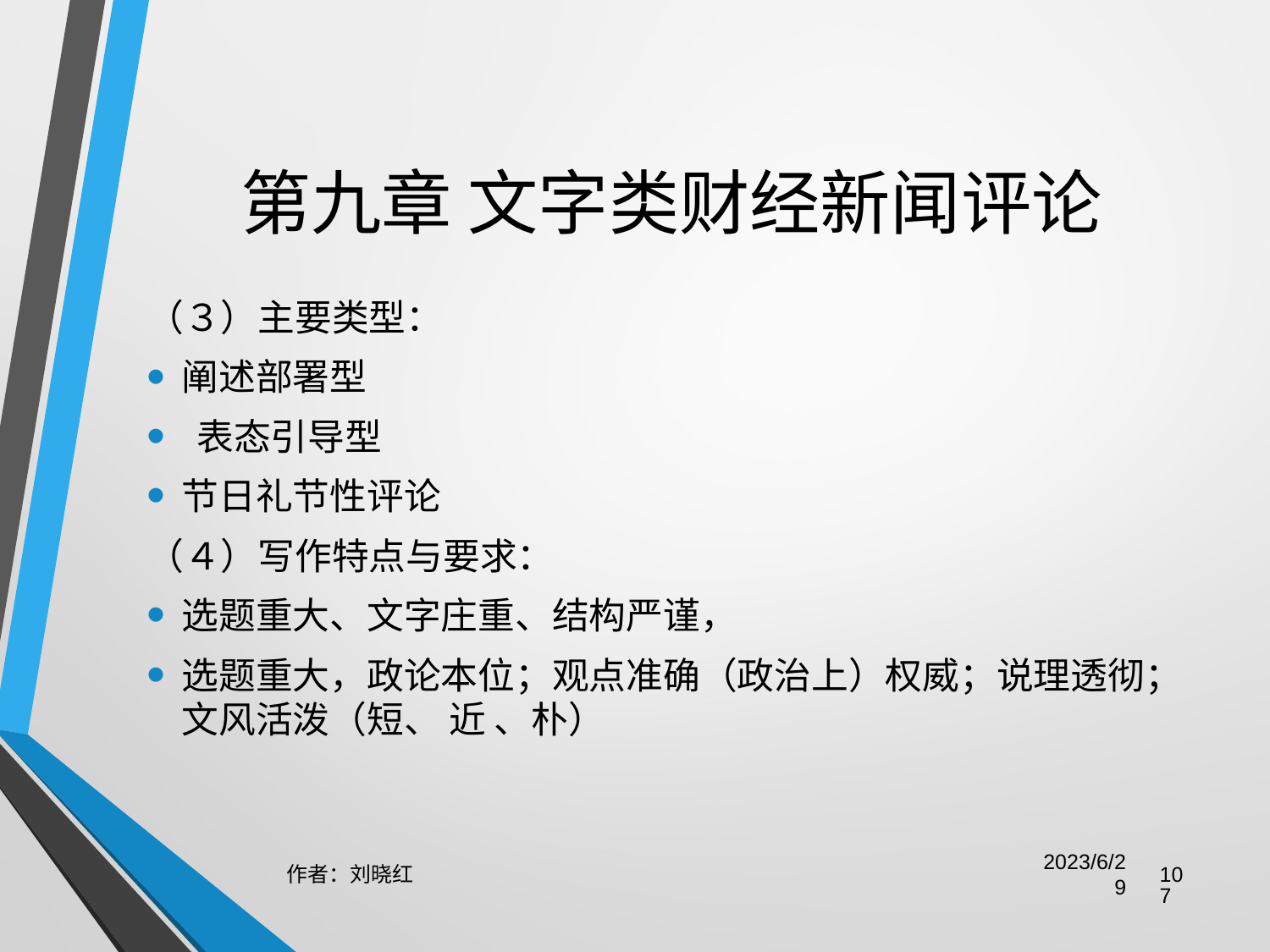

# 第九章 文字类财经新闻评论
（３）主要类型：
阐述部署型
 表态引导型
节日礼节性评论
（４）写作特点与要求：
选题重大、文字庄重、结构严谨，
选题重大，政论本位；观点准确（政治上）权威；说理透彻；文风活泼（短、 近 、朴）
作者：刘晓红
2023/6/29
107